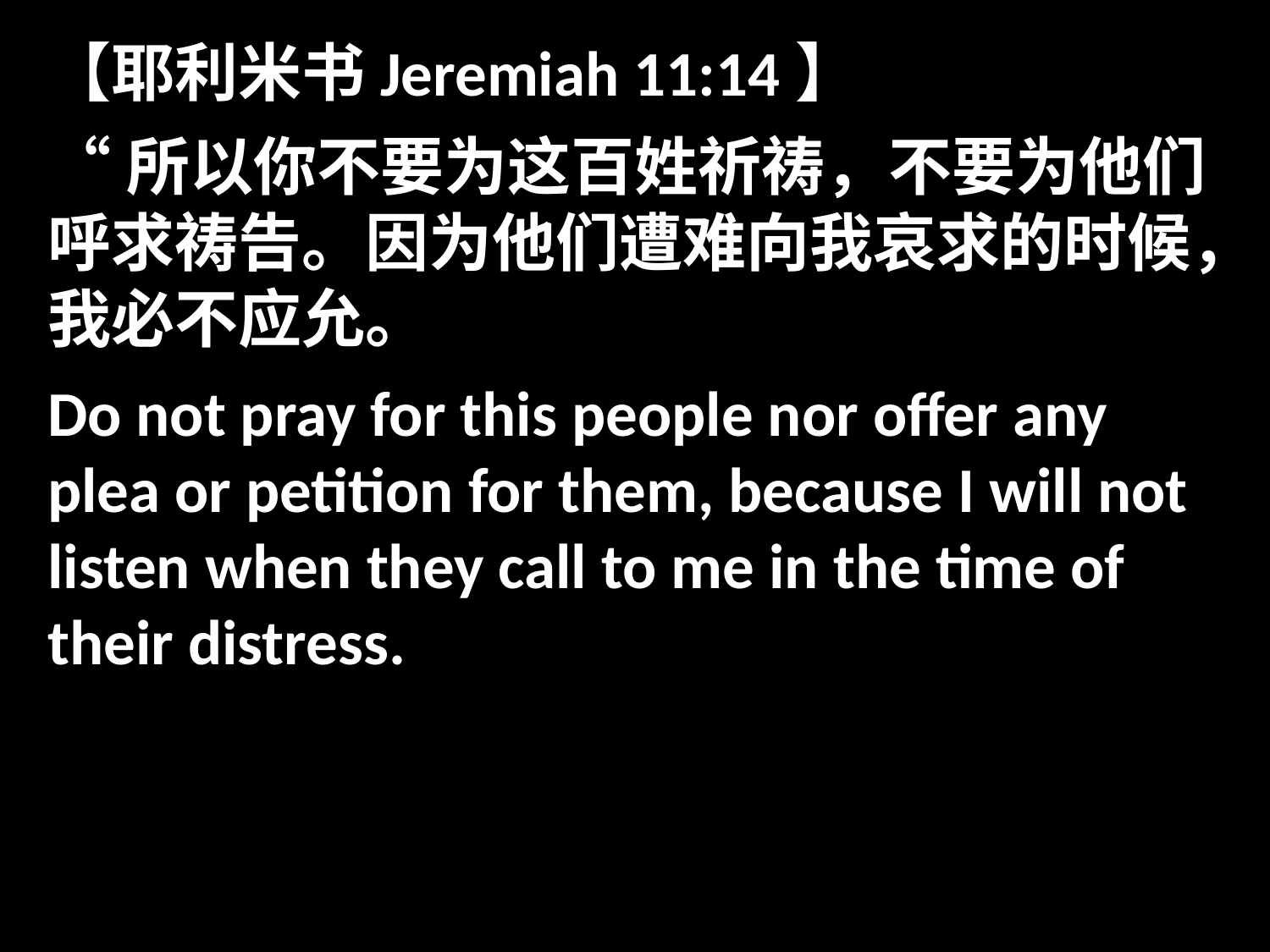

【耶利米书Jeremiah 11:14】
“所以你不要为这百姓祈祷，不要为他们呼求祷告。因为他们遭难向我哀求的时候，我必不应允。
Do not pray for this people nor offer any plea or petition for them, because I will not listen when they call to me in the time of their distress.